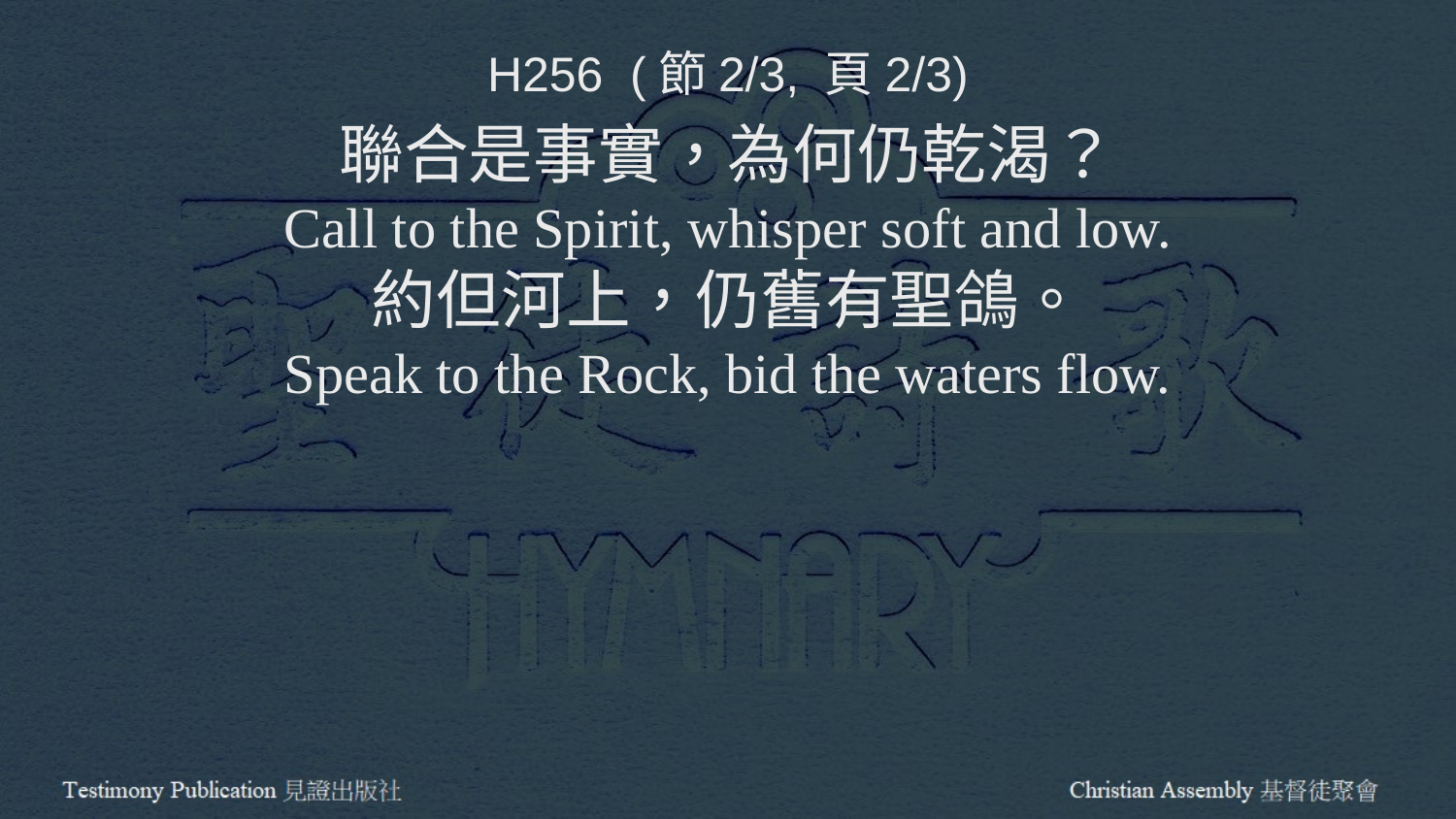

H256  (節2/3, 頁2/3)
聯合是事實，為何仍乾渴？
Call to the Spirit, whisper soft and low.
約但河上，仍舊有聖鴿。
Speak to the Rock, bid the waters flow.